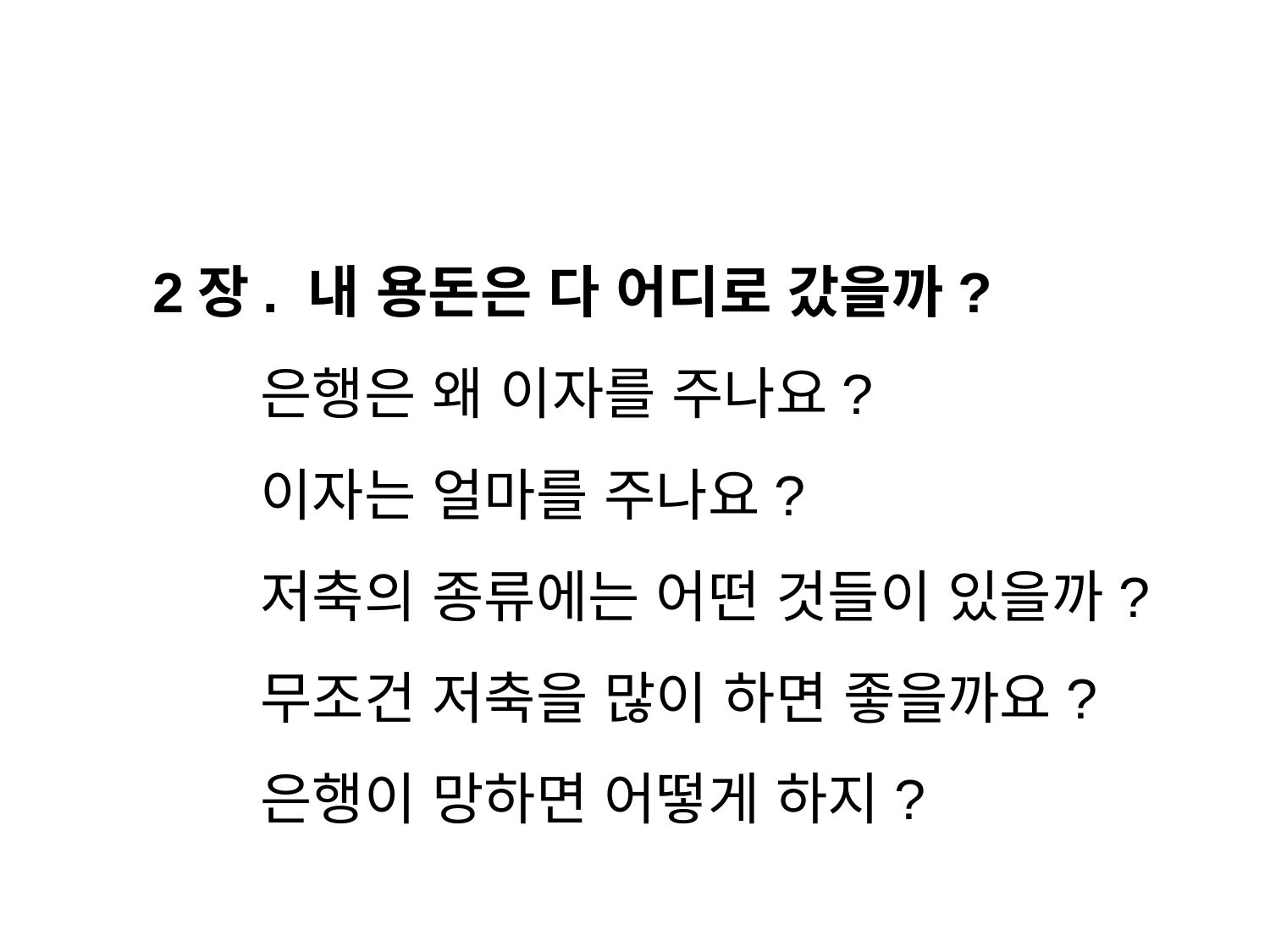

2장. 내 용돈은 다 어디로 갔을까?
      은행은 왜 이자를 주나요?
      이자는 얼마를 주나요?
      저축의 종류에는 어떤 것들이 있을까?
      무조건 저축을 많이 하면 좋을까요?
      은행이 망하면 어떻게 하지?